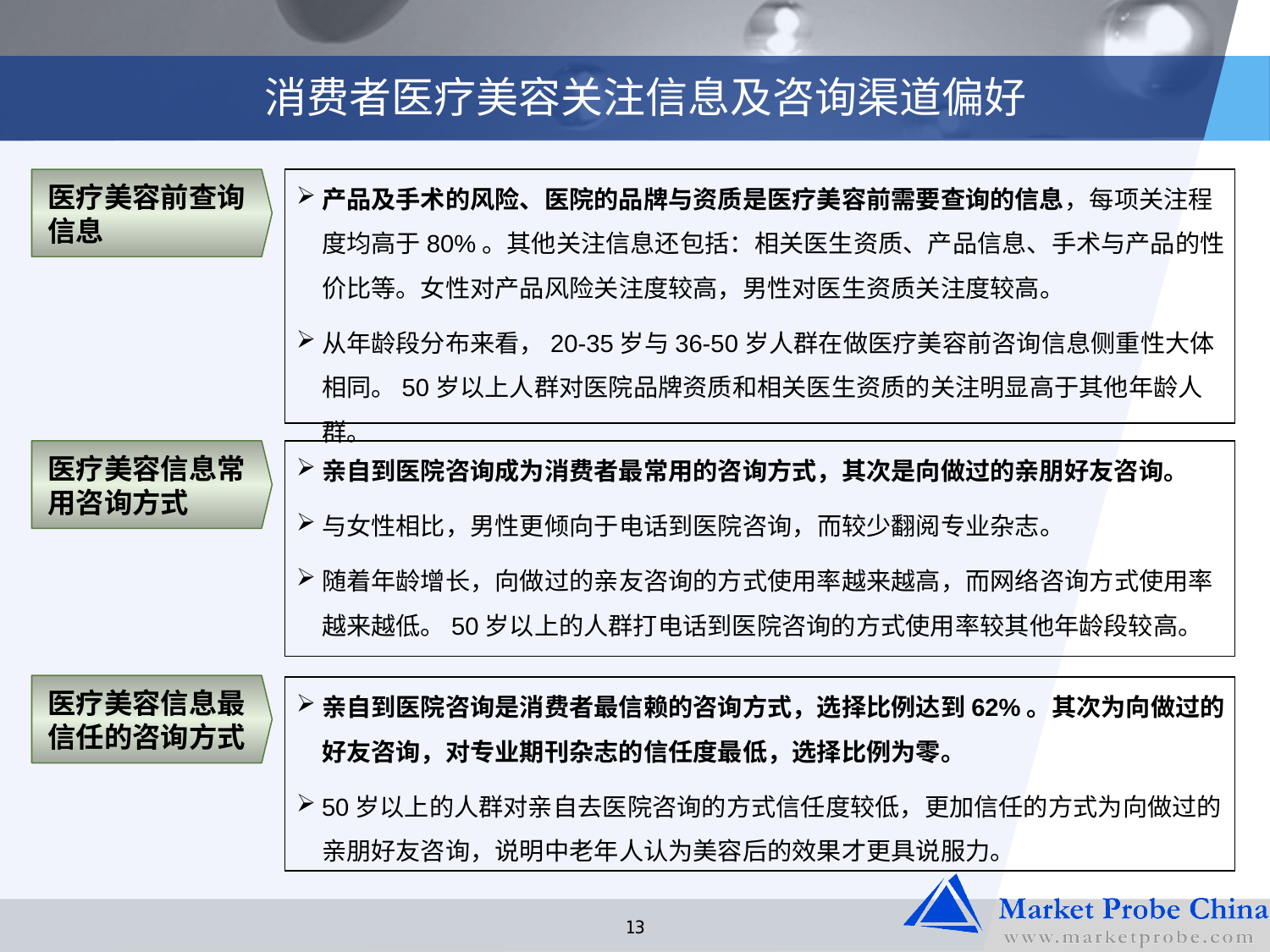

# 消费者医疗美容关注信息及咨询渠道偏好
医疗美容前查询信息
产品及手术的风险、医院的品牌与资质是医疗美容前需要查询的信息，每项关注程度均高于80%。其他关注信息还包括：相关医生资质、产品信息、手术与产品的性价比等。女性对产品风险关注度较高，男性对医生资质关注度较高。
从年龄段分布来看，20-35岁与36-50岁人群在做医疗美容前咨询信息侧重性大体相同。50岁以上人群对医院品牌资质和相关医生资质的关注明显高于其他年龄人群。
医疗美容信息常用咨询方式
亲自到医院咨询成为消费者最常用的咨询方式，其次是向做过的亲朋好友咨询。
与女性相比，男性更倾向于电话到医院咨询，而较少翻阅专业杂志。
随着年龄增长，向做过的亲友咨询的方式使用率越来越高，而网络咨询方式使用率越来越低。50岁以上的人群打电话到医院咨询的方式使用率较其他年龄段较高。
医疗美容信息最信任的咨询方式
亲自到医院咨询是消费者最信赖的咨询方式，选择比例达到62%。其次为向做过的好友咨询，对专业期刊杂志的信任度最低，选择比例为零。
50岁以上的人群对亲自去医院咨询的方式信任度较低，更加信任的方式为向做过的亲朋好友咨询，说明中老年人认为美容后的效果才更具说服力。

13